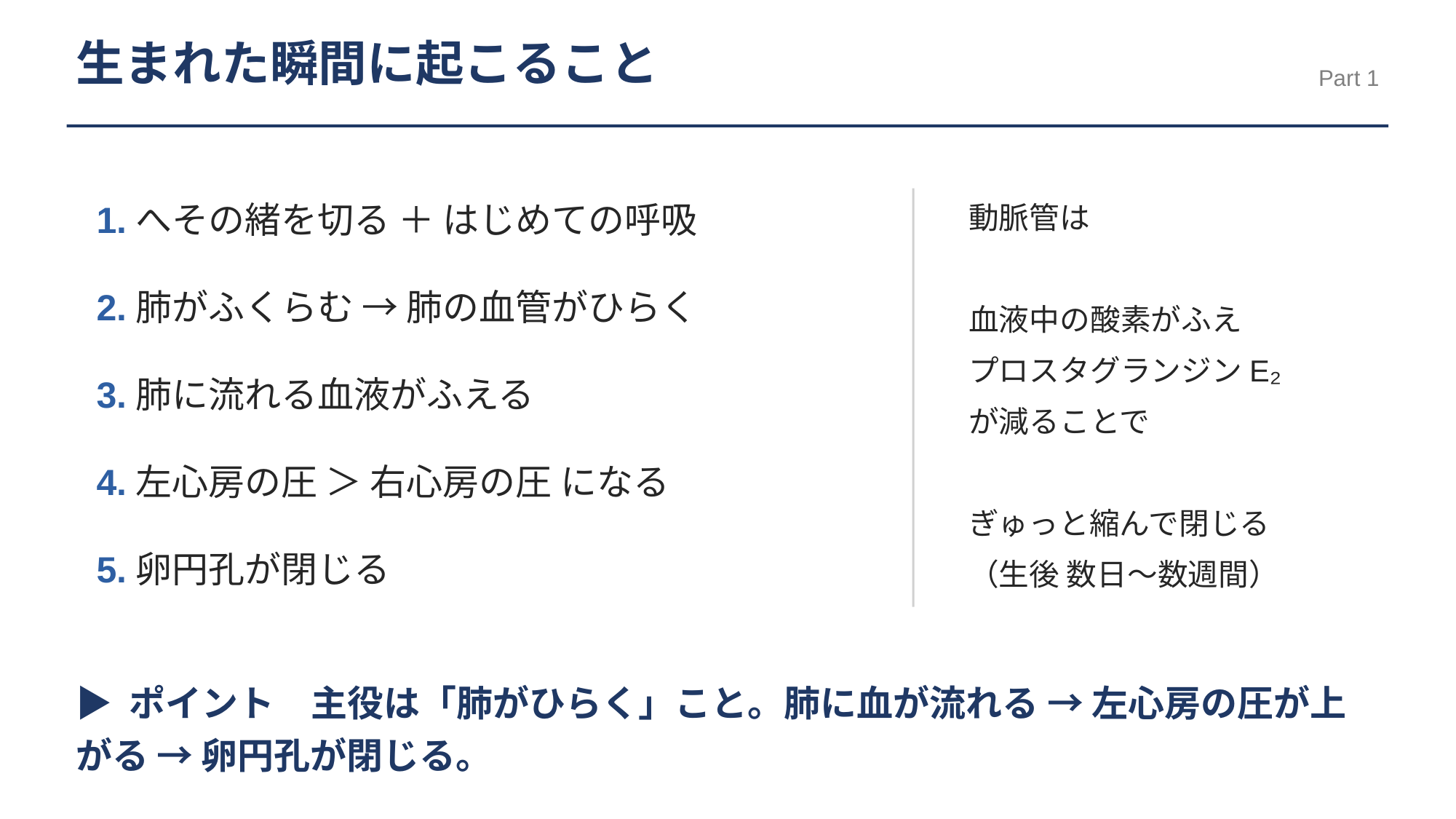

生まれた瞬間に起こること
Part 1

1.へその緒を切る ＋ はじめての呼吸
2.肺がふくらむ → 肺の血管がひらく
3.肺に流れる血液がふえる
4.左心房の圧 ＞ 右心房の圧 になる
5.卵円孔が閉じる
動脈管は

血液中の酸素がふえ
プロスタグランジンE₂
が減ることで

ぎゅっと縮んで閉じる
（生後 数日〜数週間）

▶ ポイント　主役は「肺がひらく」こと。肺に血が流れる → 左心房の圧が上がる → 卵円孔が閉じる。